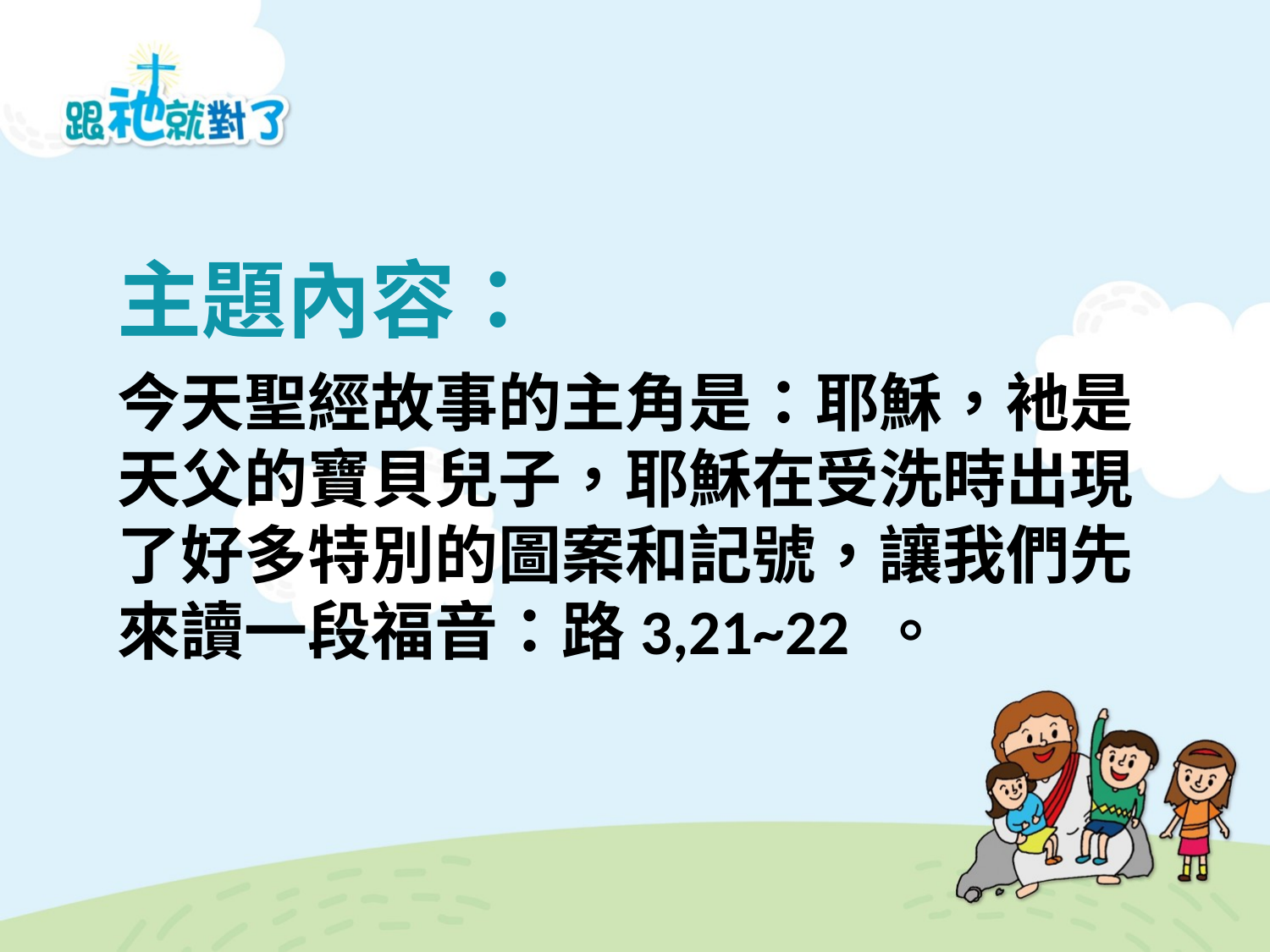

主題內容：
今天聖經故事的主角是：耶穌，衪是天父的寶貝兒子，耶穌在受洗時出現了好多特別的圖案和記號，讓我們先來讀一段福音：路3,21~22 。